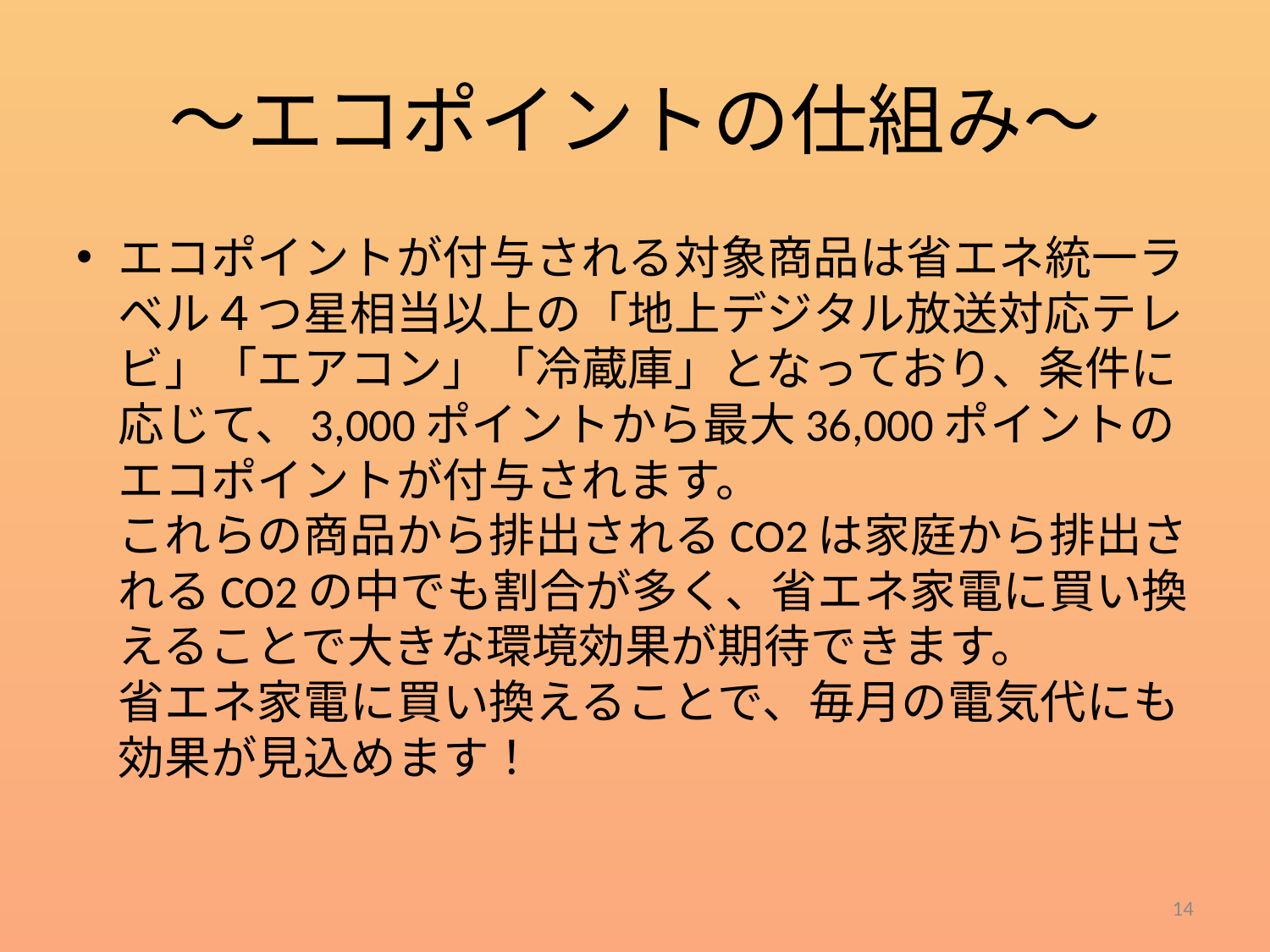

# ～エコポイントの仕組み～
エコポイントが付与される対象商品は省エネ統一ラベル４つ星相当以上の「地上デジタル放送対応テレビ」「エアコン」「冷蔵庫」となっており、条件に応じて、3,000ポイントから最大36,000ポイントのエコポイントが付与されます。
これらの商品から排出されるCO2は家庭から排出されるCO2の中でも割合が多く、省エネ家電に買い換えることで大きな環境効果が期待できます。
省エネ家電に買い換えることで、毎月の電気代にも効果が見込めます！
14